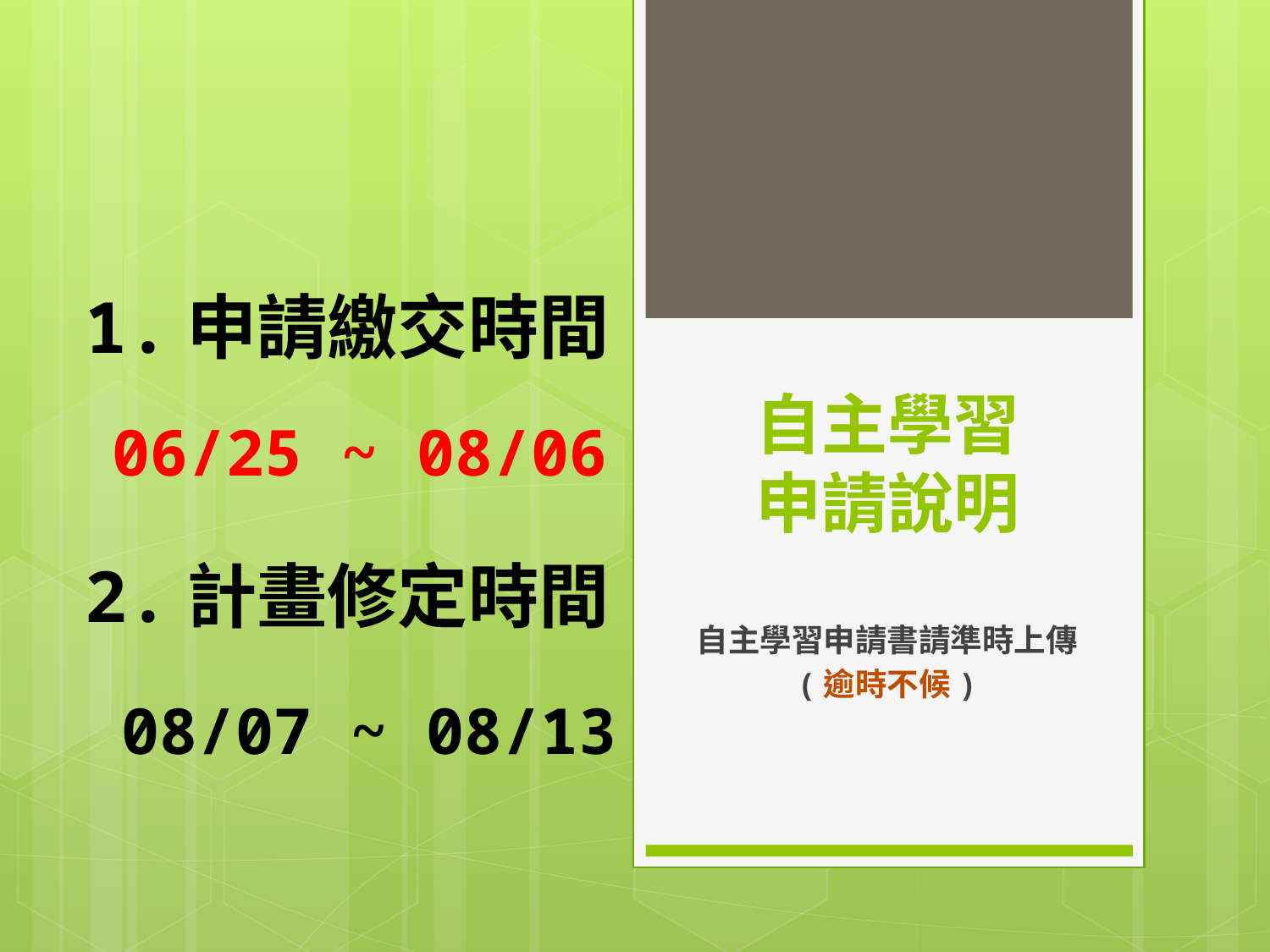

1.申請繳交時間
# 自主學習 申請說明
06/25 ~ 08/06
2.計畫修定時間
自主學習申請書請準時上傳
(逾時不候)
08/07 ~ 08/13